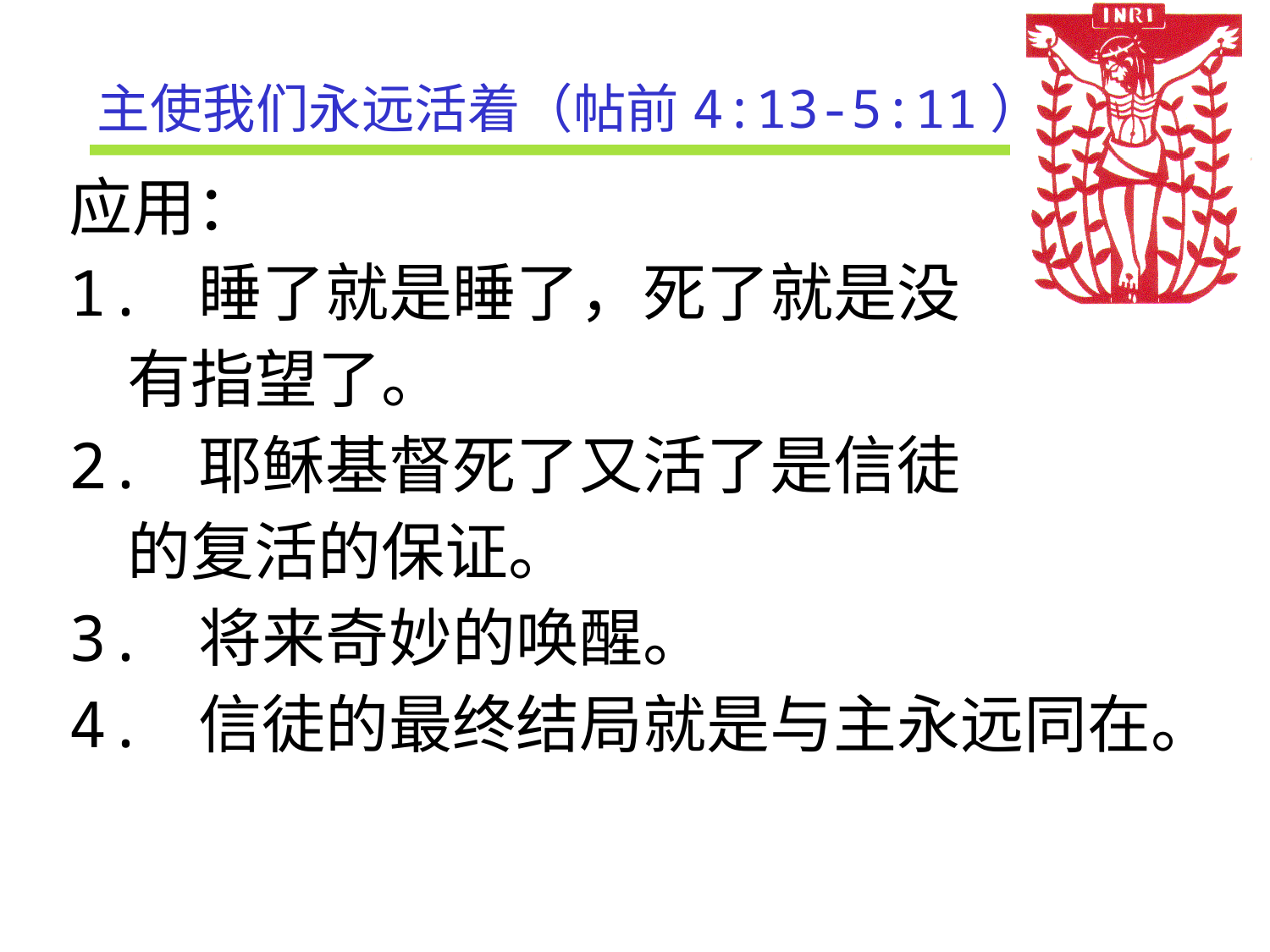

# 主使我们永远活着（帖前4:13-5:11）
应用：
1. 睡了就是睡了，死了就是没
   有指望了。
2. 耶稣基督死了又活了是信徒
   的复活的保证。
3. 将来奇妙的唤醒。
4. 信徒的最终结局就是与主永远同在。